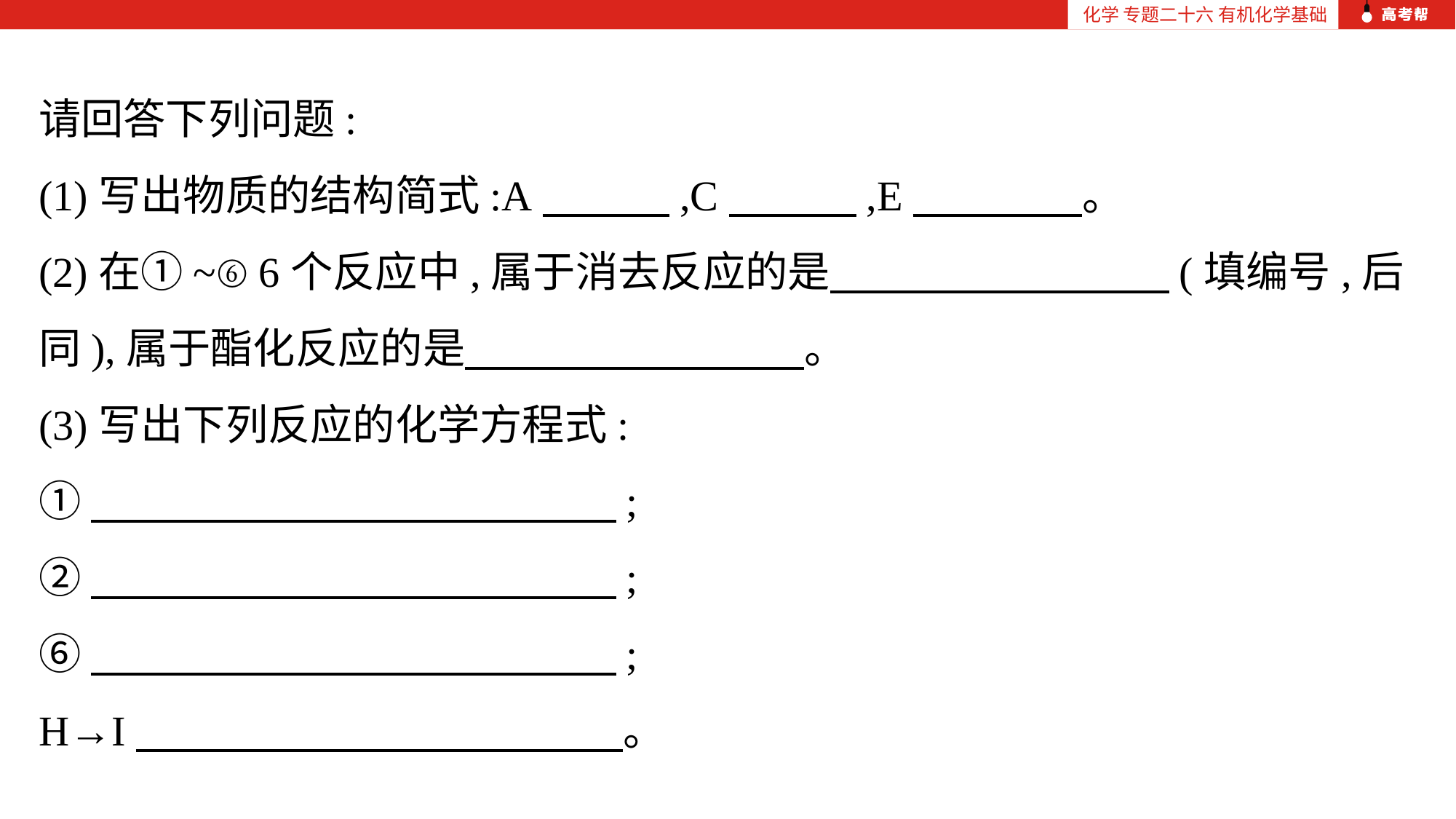

化学 专题二十六 有机化学基础

请回答下列问题:
(1)写出物质的结构简式:A　　　,C　　　,E　　　　。
(2)在①~⑥ 6个反应中,属于消去反应的是　　　　　　　　(填编号,后同),属于酯化反应的是　　　　　　　　。
(3)写出下列反应的化学方程式:
①　                                                   ;
②　                                                   ;
⑥　                                                   ;
H→I　                                               。